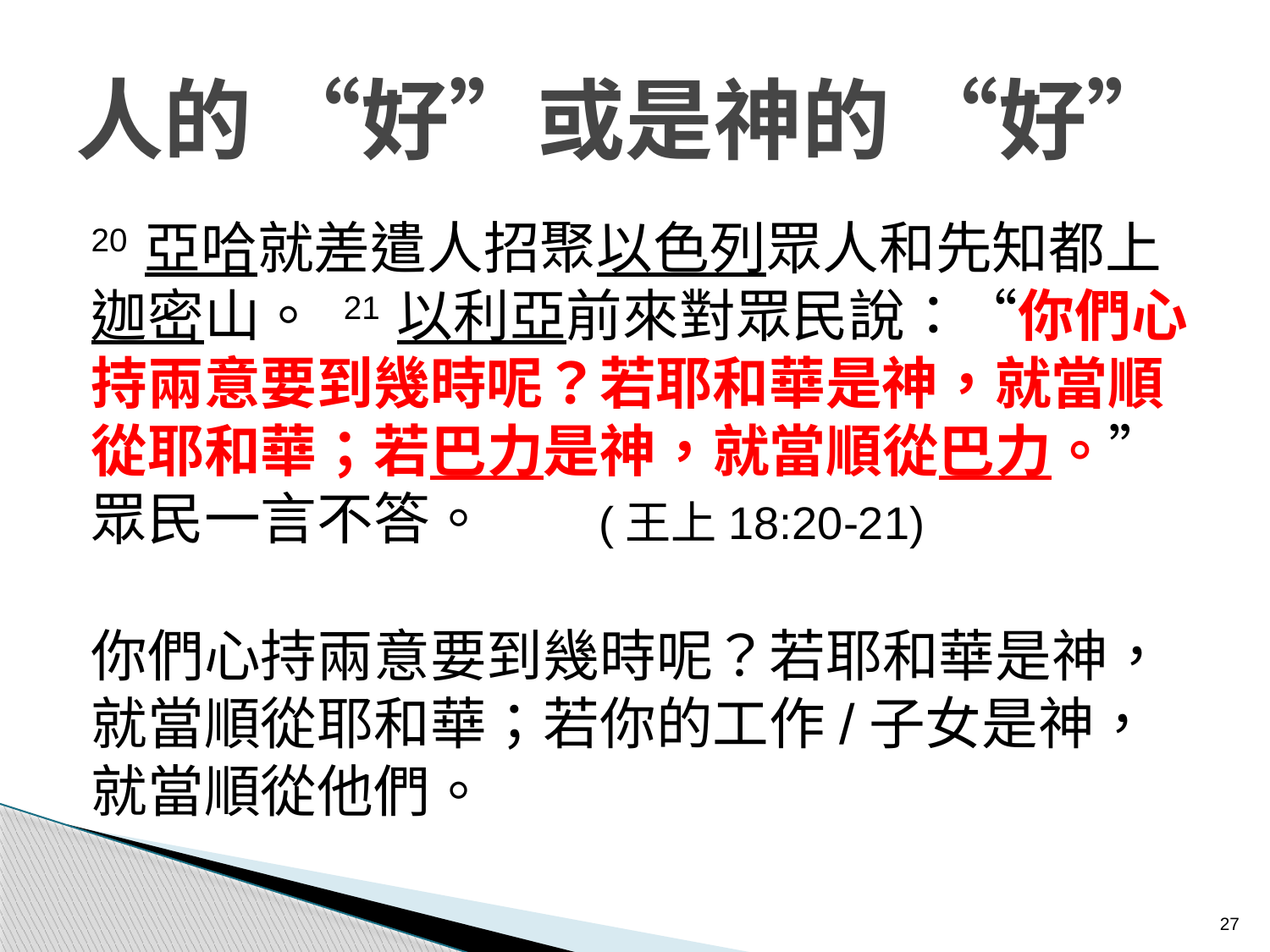

# 人的 “好”或是神的 “好”
20 亞哈就差遣人招聚以色列眾人和先知都上迦密山。 21 以利亞前來對眾民說：“你們心持兩意要到幾時呢？若耶和華是神，就當順從耶和華；若巴力是神，就當順從巴力。” 眾民一言不答。 	(王上18:20-21)

你們心持兩意要到幾時呢？若耶和華是神，就當順從耶和華；若你的工作/子女是神，就當順從他們。
27